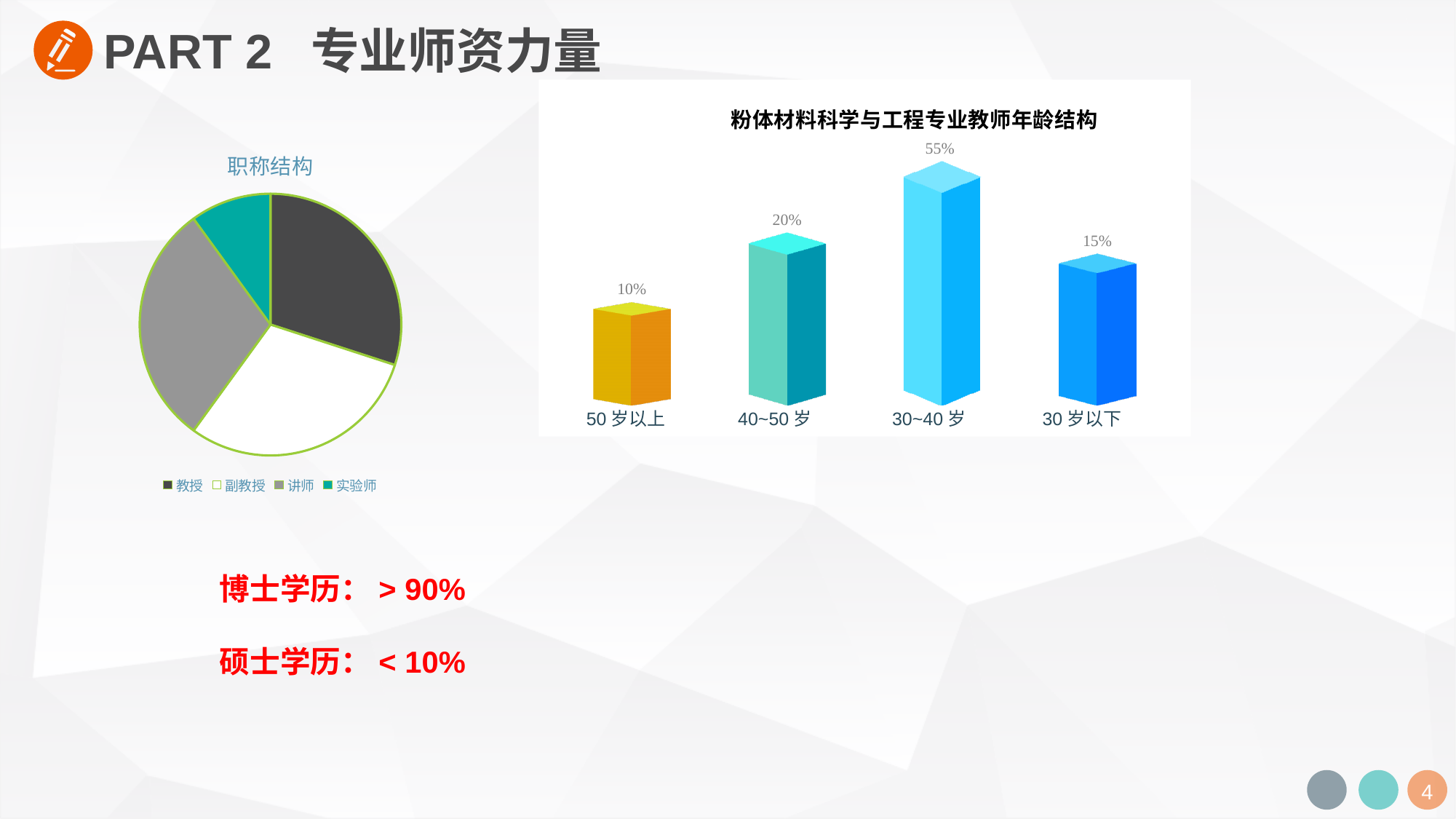

PART 2  专业师资力量

### Chart: 粉体材料科学与工程专业教师年龄结构

| Category |  |
|---|---|
| 化学工程与工艺 | 0.692307692307692 |
| 无机非金属材料工程 | 0.754716981132076 |
| 粉体材料科学与工程 | 0.819148936170213 |
| 能源化学工程 | 0.735849056603774 |

### Chart: 职称结构

| Category | 职称结构（%） |
|---|---|
| 教授 | 30.0 |
| 副教授 | 30.0 |
| 讲师 | 30.0 |
| 实验师 | 10.0 |
50岁以上                 40~50岁                   30~40岁                  30岁以下
博士学历：> 90%

硕士学历：< 10%